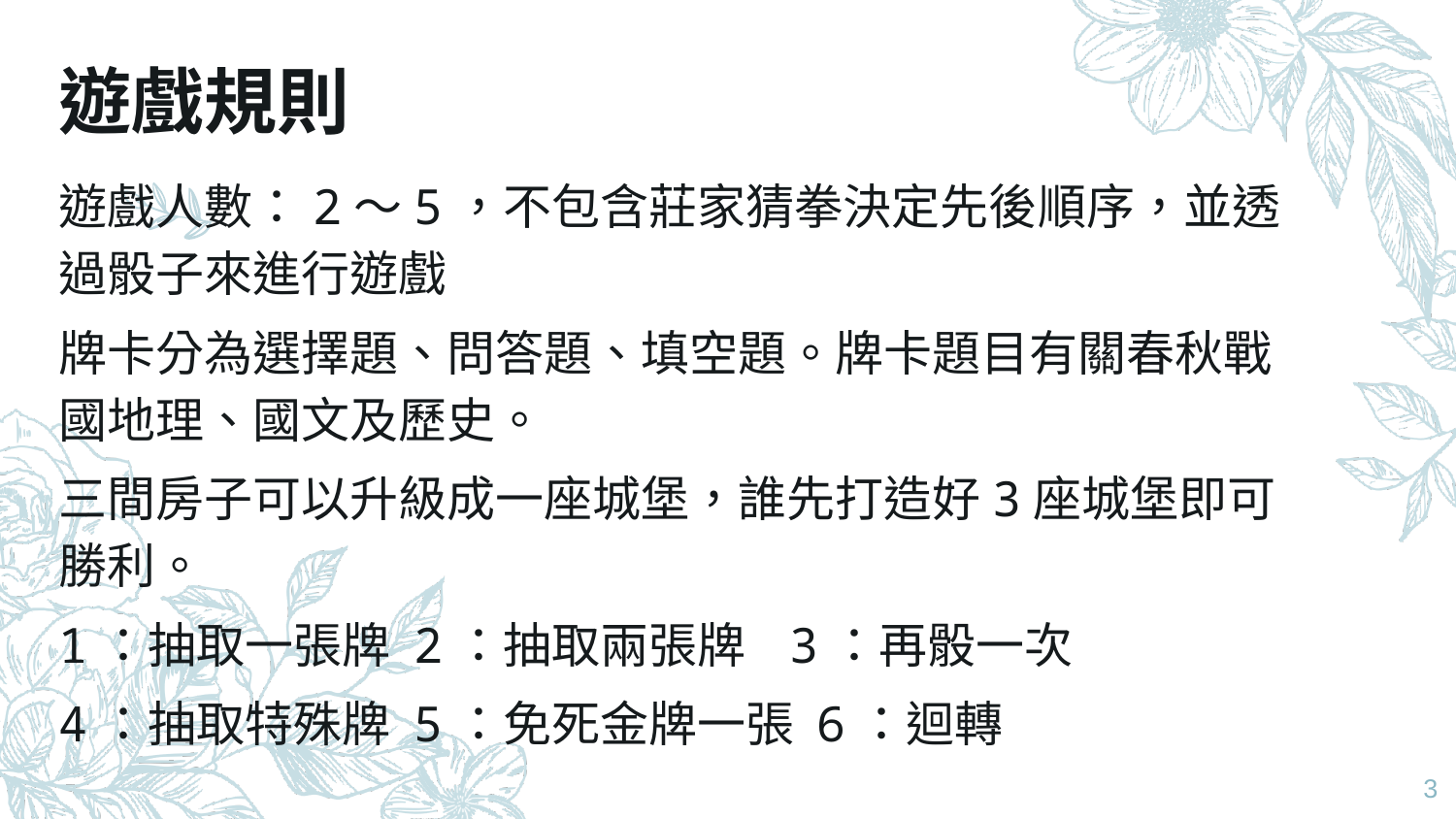

# 遊戲規則
遊戲人數：2～5，不包含莊家猜拳決定先後順序，並透過骰子來進行遊戲
牌卡分為選擇題、問答題、填空題。牌卡題目有關春秋戰國地理、國文及歷史。
三間房子可以升級成一座城堡，誰先打造好3座城堡即可勝利。
1：抽取一張牌 2：抽取兩張牌   3：再骰一次
4：抽取特殊牌 5：免死金牌一張 6：迴轉

3